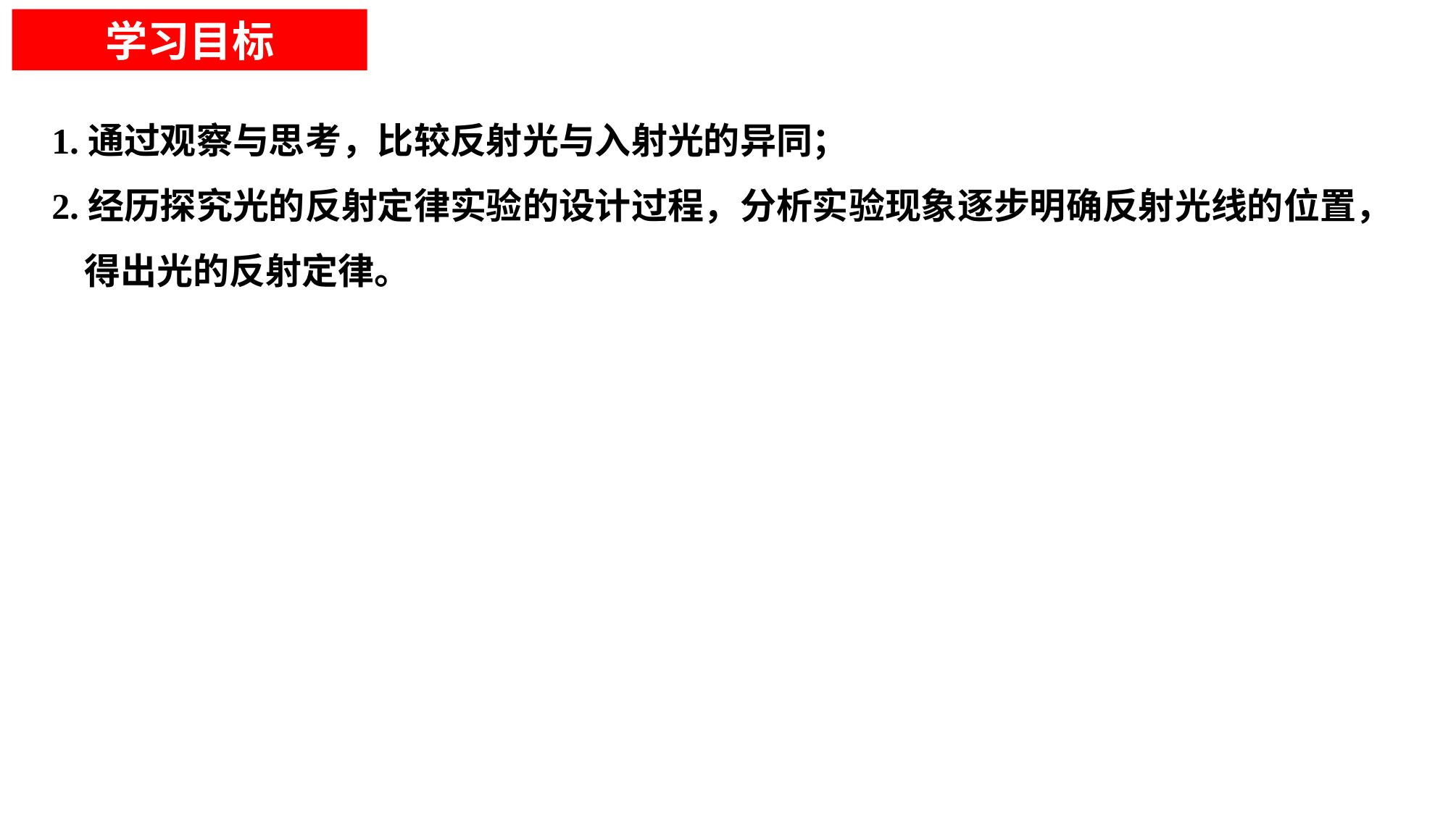

学习目标
1.通过观察与思考，比较反射光与入射光的异同；
2.经历探究光的反射定律实验的设计过程，分析实验现象逐步明确反射光线的位置，得出光的反射定律。